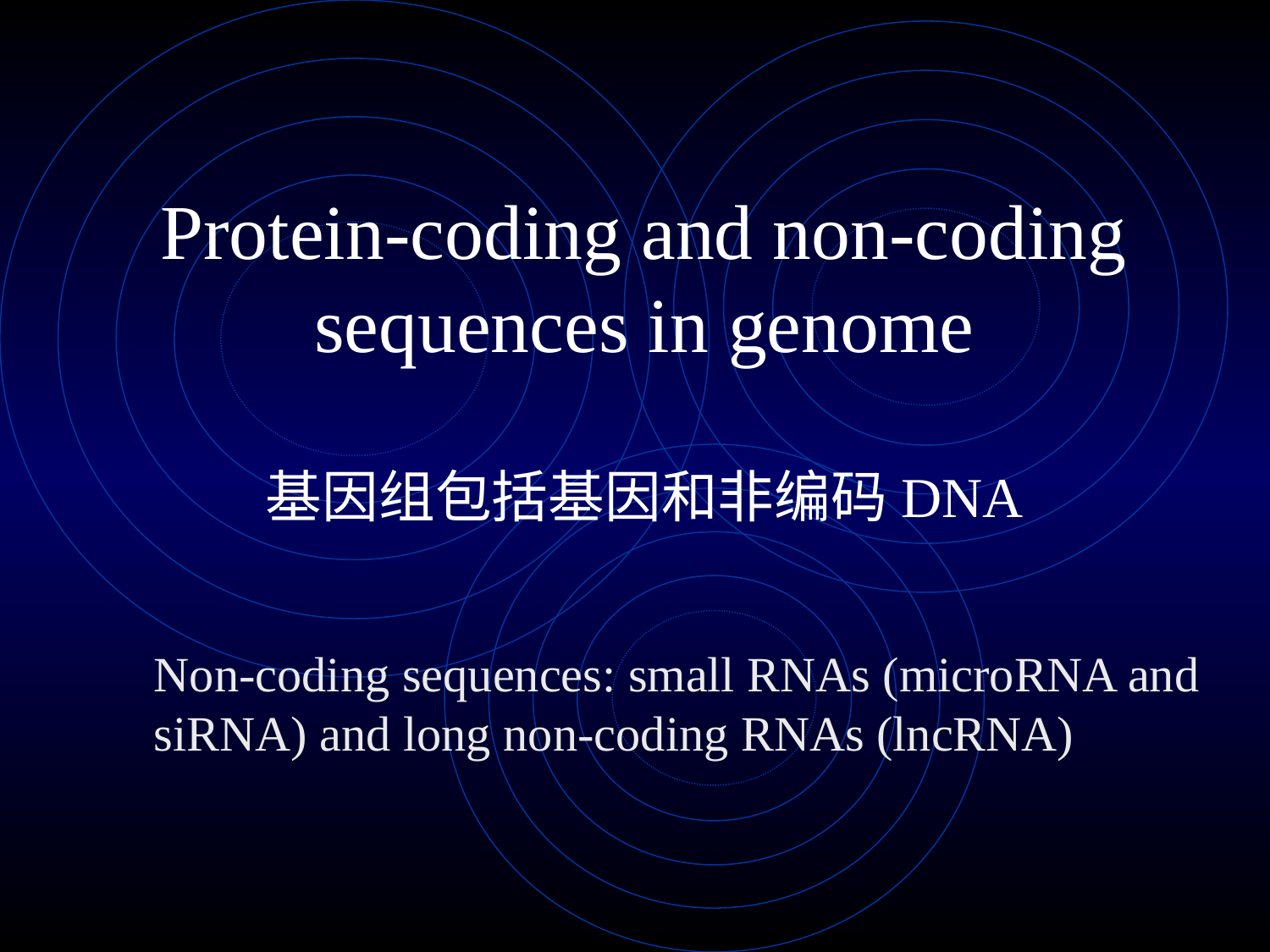

# Protein-coding and non-coding sequences in genome 基因组包括基因和非编码DNA
Non-coding sequences: small RNAs (microRNA and siRNA) and long non-coding RNAs (lncRNA)